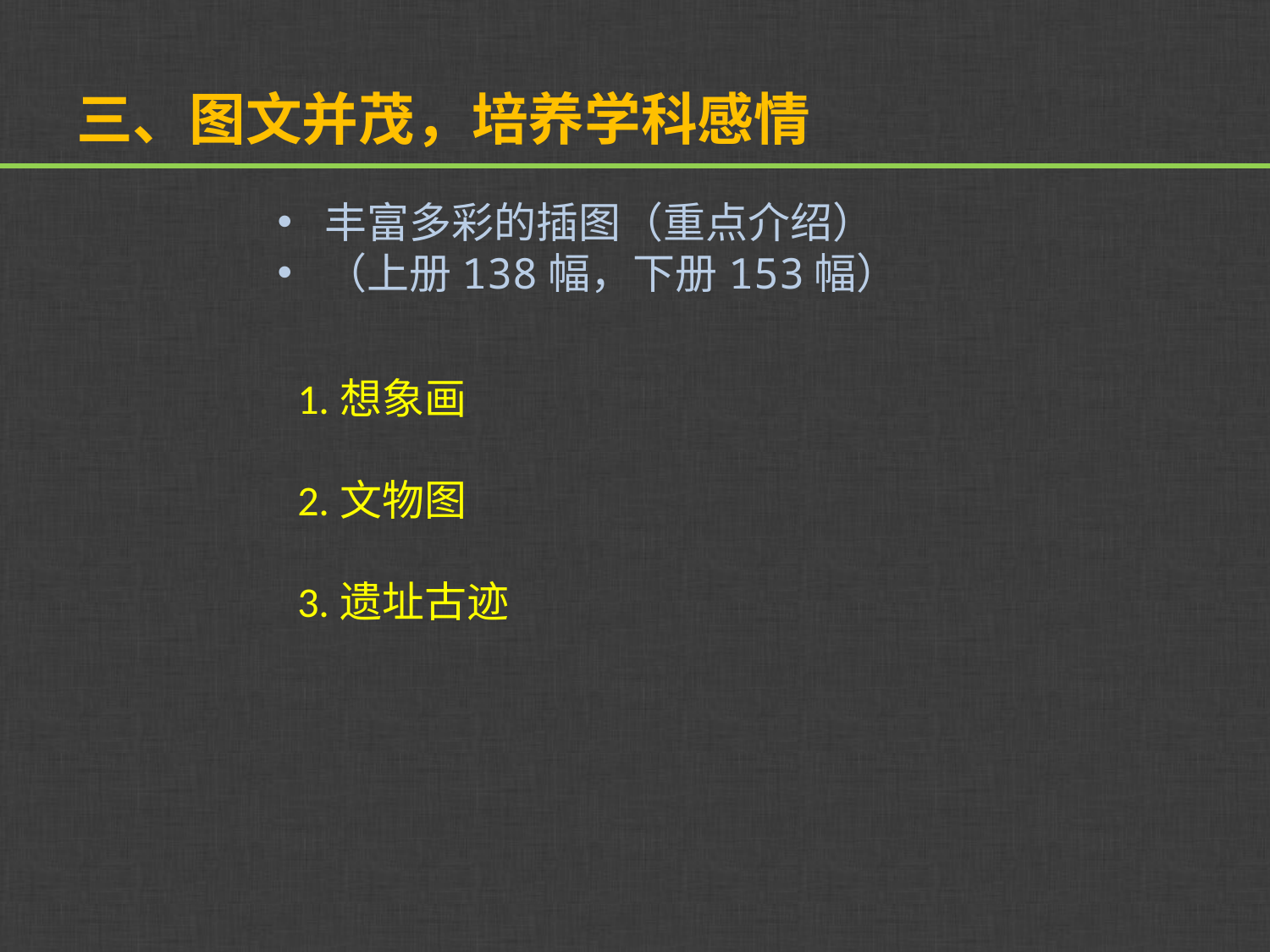

# 三、图文并茂，培养学科感情
丰富多彩的插图（重点介绍）
（上册138幅，下册153幅）
1.想象画

2.文物图

3.遗址古迹